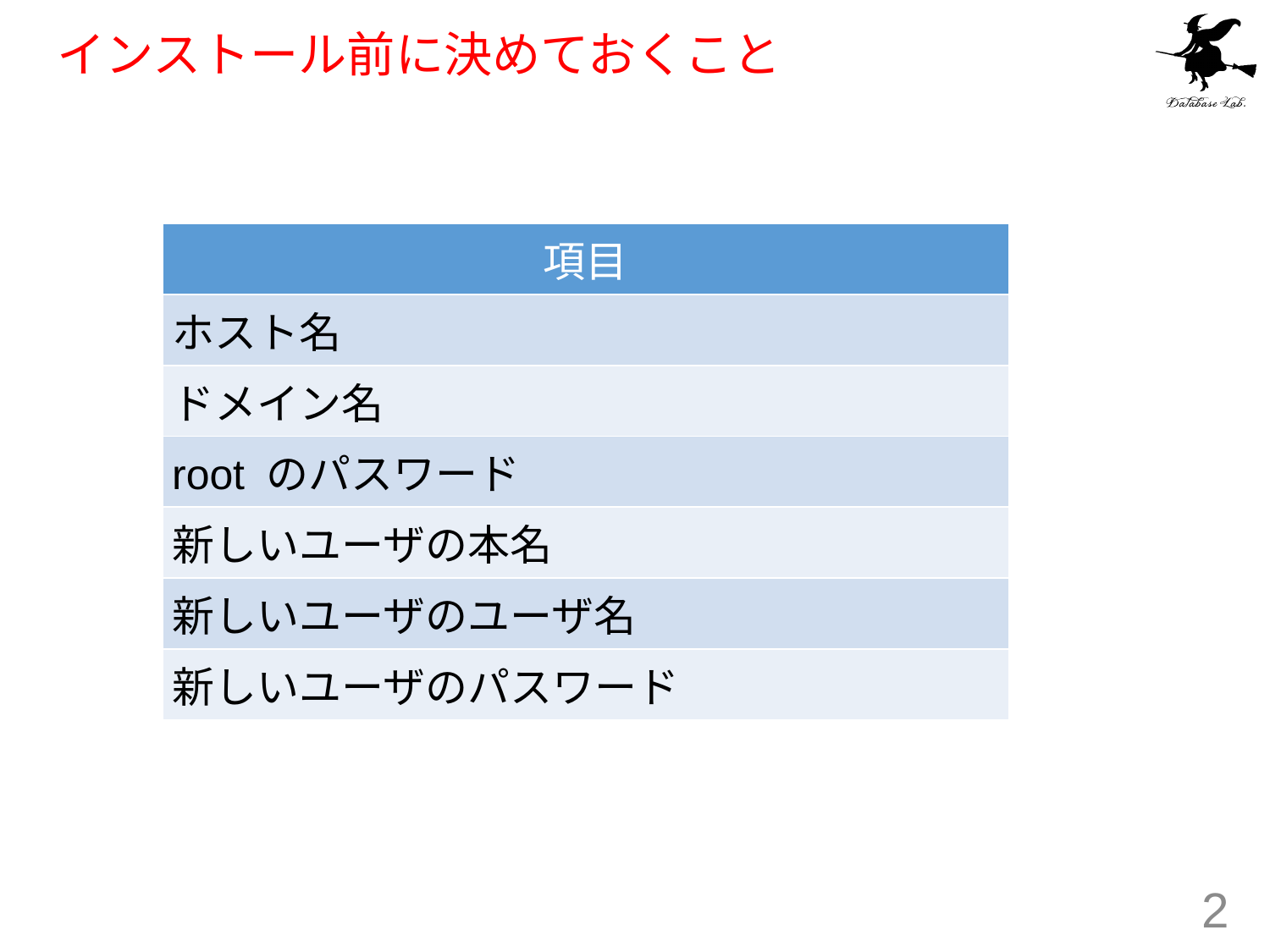

# インストール前に決めておくこと
| 項目 |
| --- |
| ホスト名 |
| ドメイン名 |
| root のパスワード |
| 新しいユーザの本名 |
| 新しいユーザのユーザ名 |
| 新しいユーザのパスワード |
2